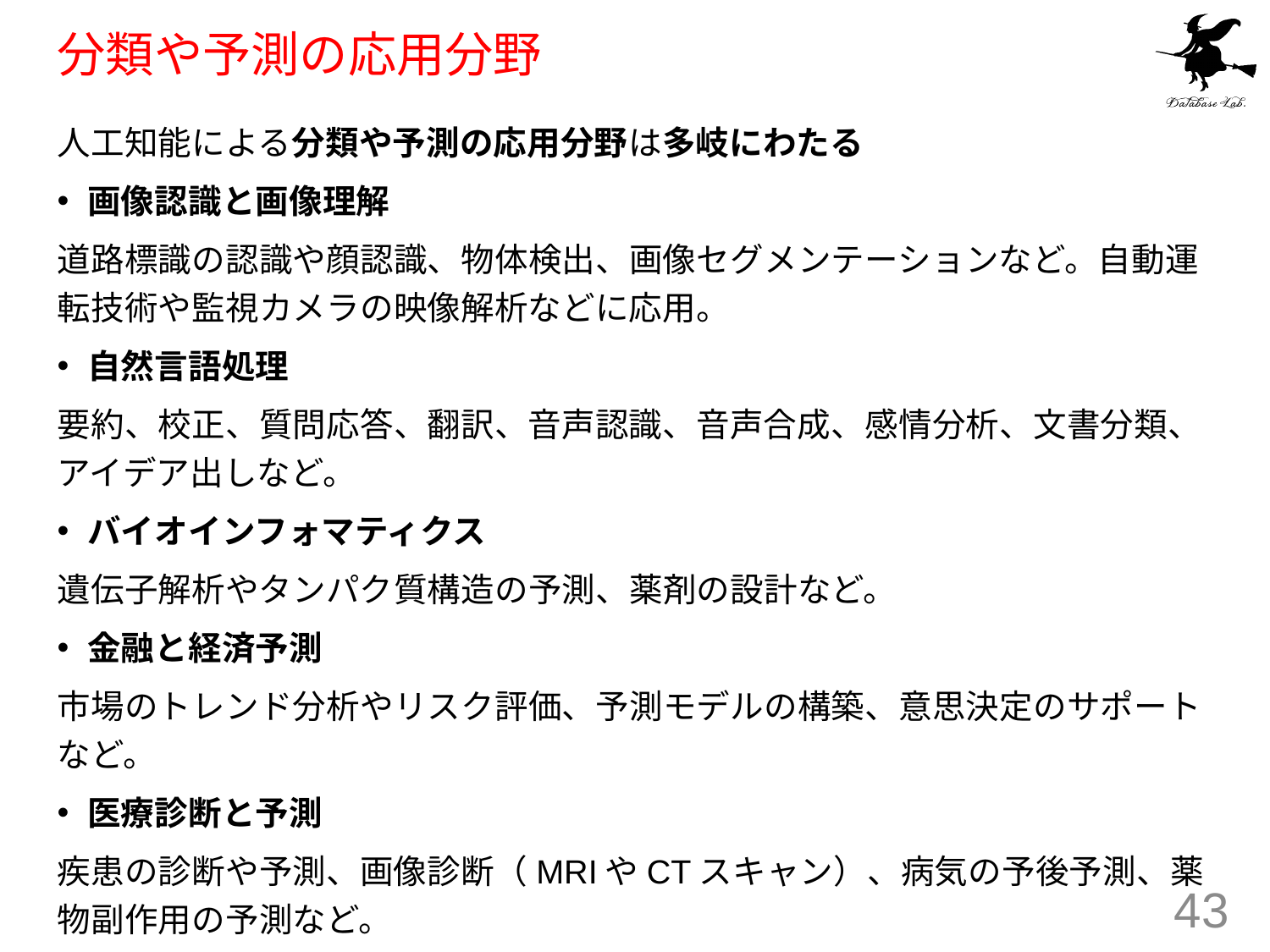

# 分類や予測の応用分野
人工知能による分類や予測の応用分野は多岐にわたる
画像認識と画像理解
道路標識の認識や顔認識、物体検出、画像セグメンテーションなど。自動運転技術や監視カメラの映像解析などに応用。
自然言語処理
要約、校正、質問応答、翻訳、音声認識、音声合成、感情分析、文書分類、アイデア出しなど。
バイオインフォマティクス
遺伝子解析やタンパク質構造の予測、薬剤の設計など。
金融と経済予測
市場のトレンド分析やリスク評価、予測モデルの構築、意思決定のサポートなど。
医療診断と予測
疾患の診断や予測、画像診断（MRIやCTスキャン）、病気の予後予測、薬物副作用の予測など。
43